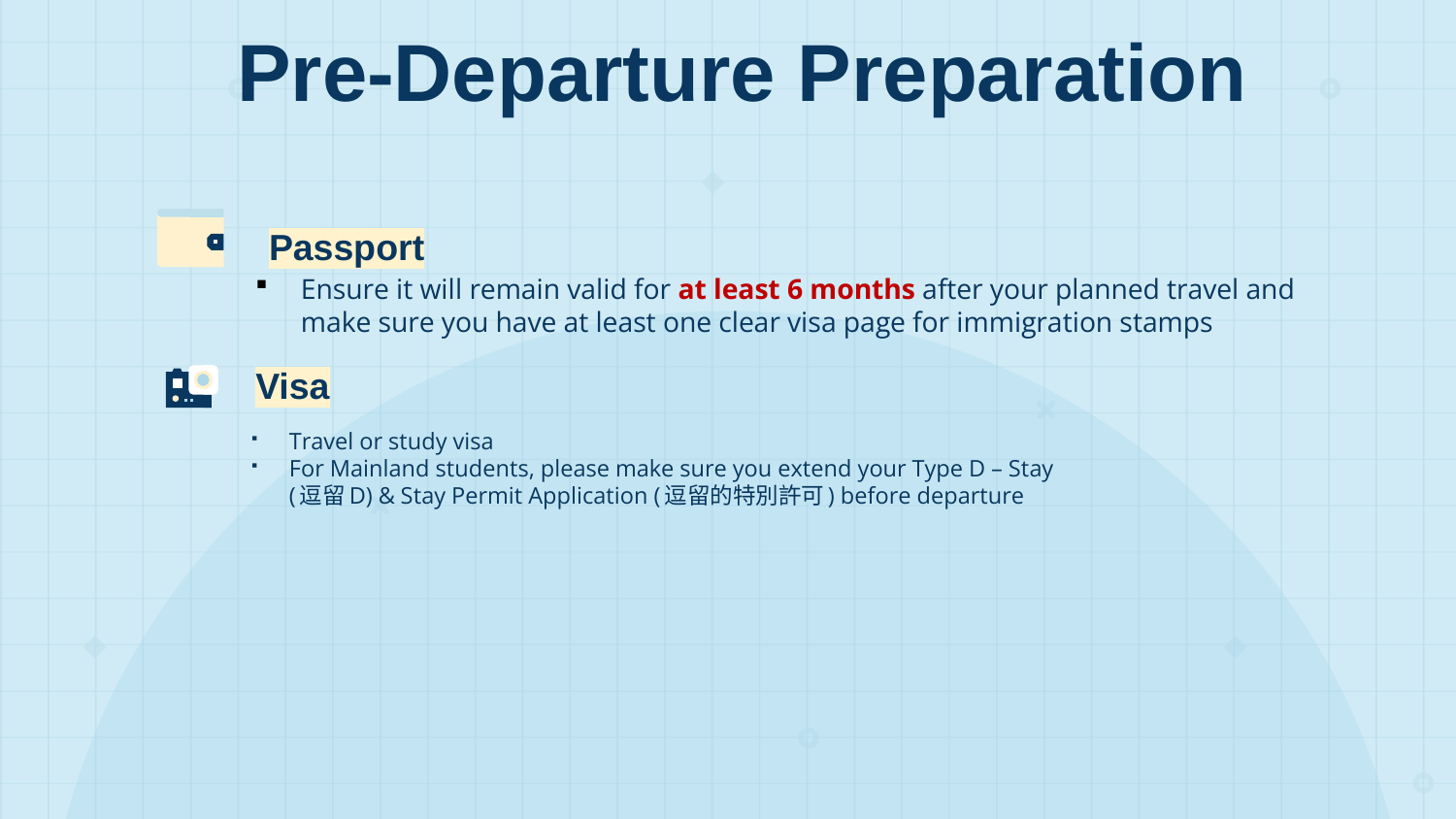

# Pre-Departure Preparation

Passport
Ensure it will remain valid for at least 6 months after your planned travel and make sure you have at least one clear visa page for immigration stamps
Visa

Travel or study visa
For Mainland students, please make sure you extend your Type D – Stay
(逗留D) & Stay Permit Application (逗留的特別許可) before departure